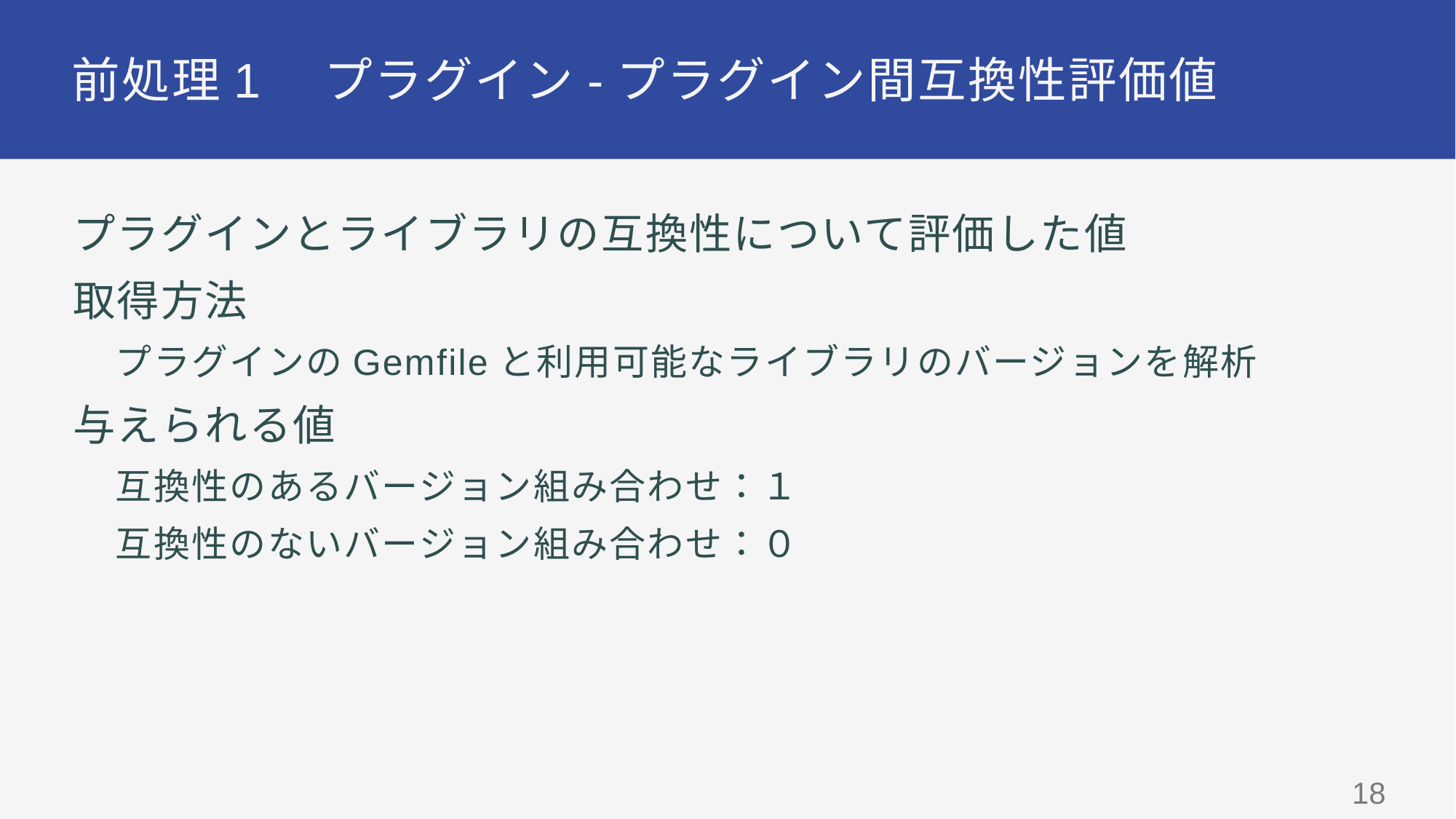

# 前処理1　プラグイン-プラグイン間互換性評価値
プラグインとライブラリの互換性について評価した値
取得方法
プラグインのGemfileと利用可能なライブラリのバージョンを解析
与えられる値
互換性のあるバージョン組み合わせ：１
互換性のないバージョン組み合わせ：０
18